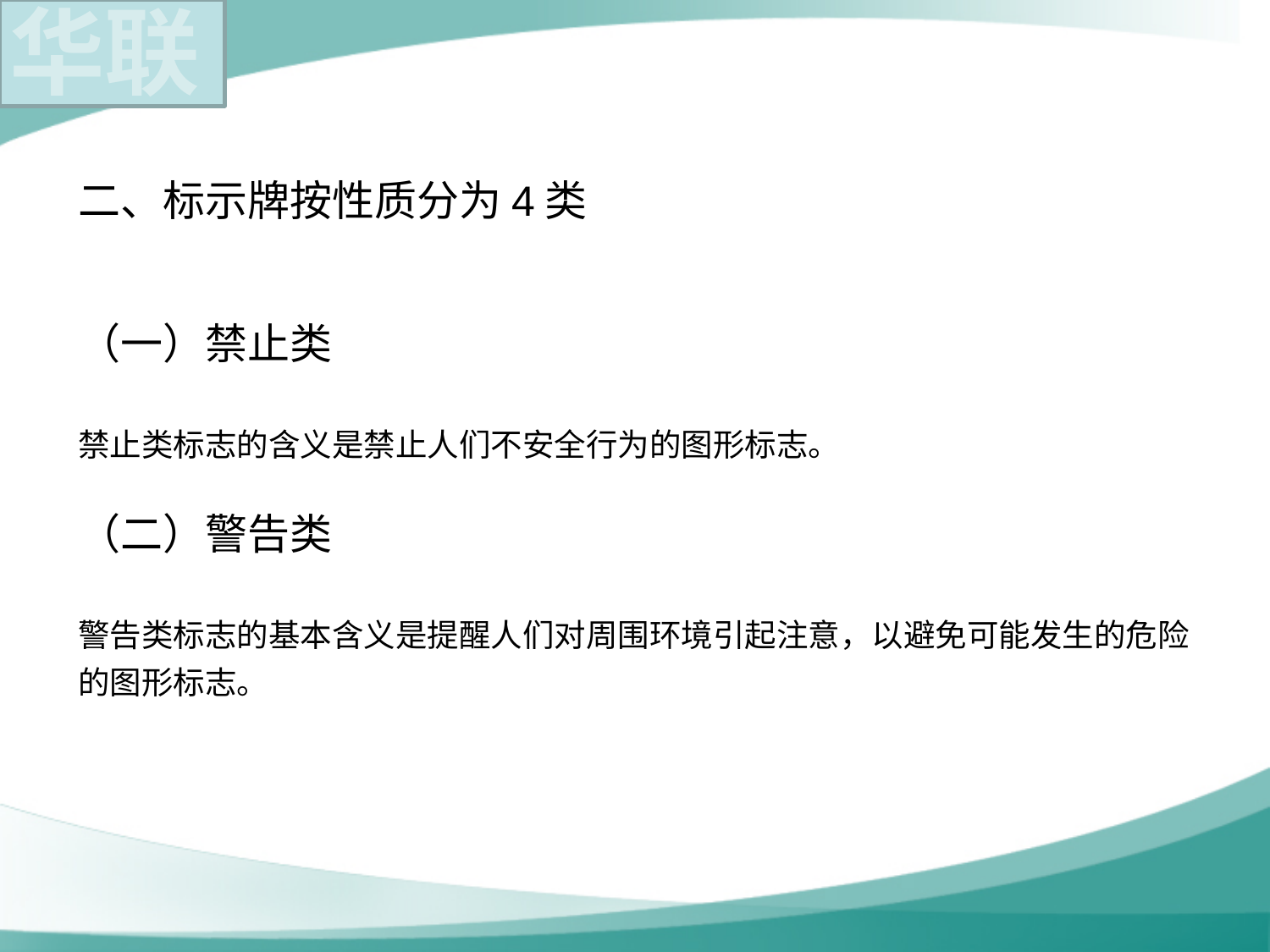

二、标示牌按性质分为4类
（一）禁止类

禁止类标志的含义是禁止人们不安全行为的图形标志。

（二）警告类

警告类标志的基本含义是提醒人们对周围环境引起注意，以避免可能发生的危险的图形标志。